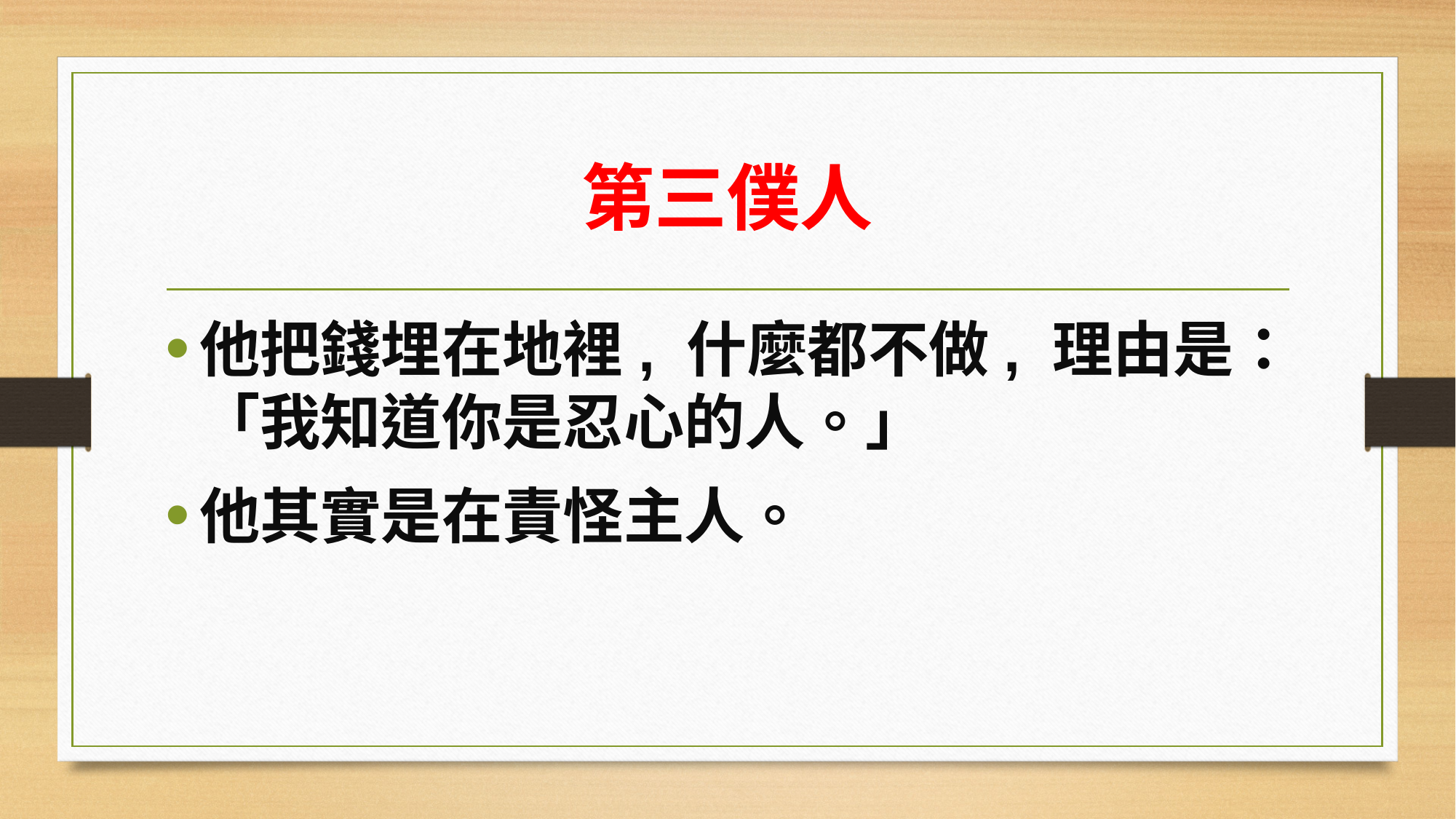

# 第三僕人
他把錢埋在地裡, 什麼都不做, 理由是：「我知道你是忍心的人。」
他其實是在責怪主人。